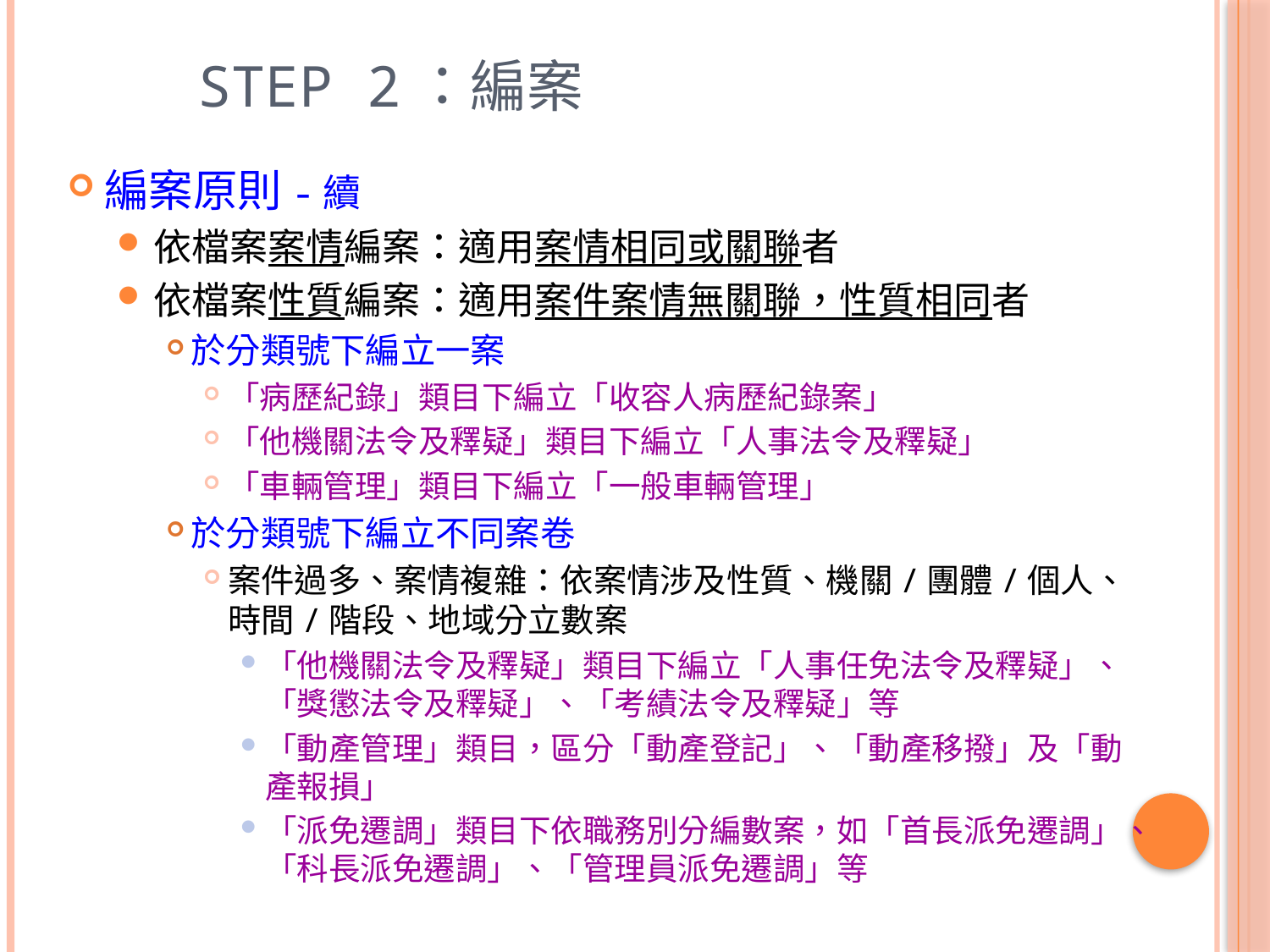

# Step 2：編案
編案原則-續
依檔案案情編案：適用案情相同或關聯者
依檔案性質編案：適用案件案情無關聯，性質相同者
於分類號下編立一案
「病歷紀錄」類目下編立「收容人病歷紀錄案」
「他機關法令及釋疑」類目下編立「人事法令及釋疑」
「車輛管理」類目下編立「一般車輛管理」
於分類號下編立不同案卷
案件過多、案情複雜：依案情涉及性質、機關/團體/個人、時間/階段、地域分立數案
「他機關法令及釋疑」類目下編立「人事任免法令及釋疑」、「獎懲法令及釋疑」、「考績法令及釋疑」等
「動產管理」類目，區分「動產登記」、「動產移撥」及「動產報損」
「派免遷調」類目下依職務別分編數案，如「首長派免遷調」、「科長派免遷調」、「管理員派免遷調」等